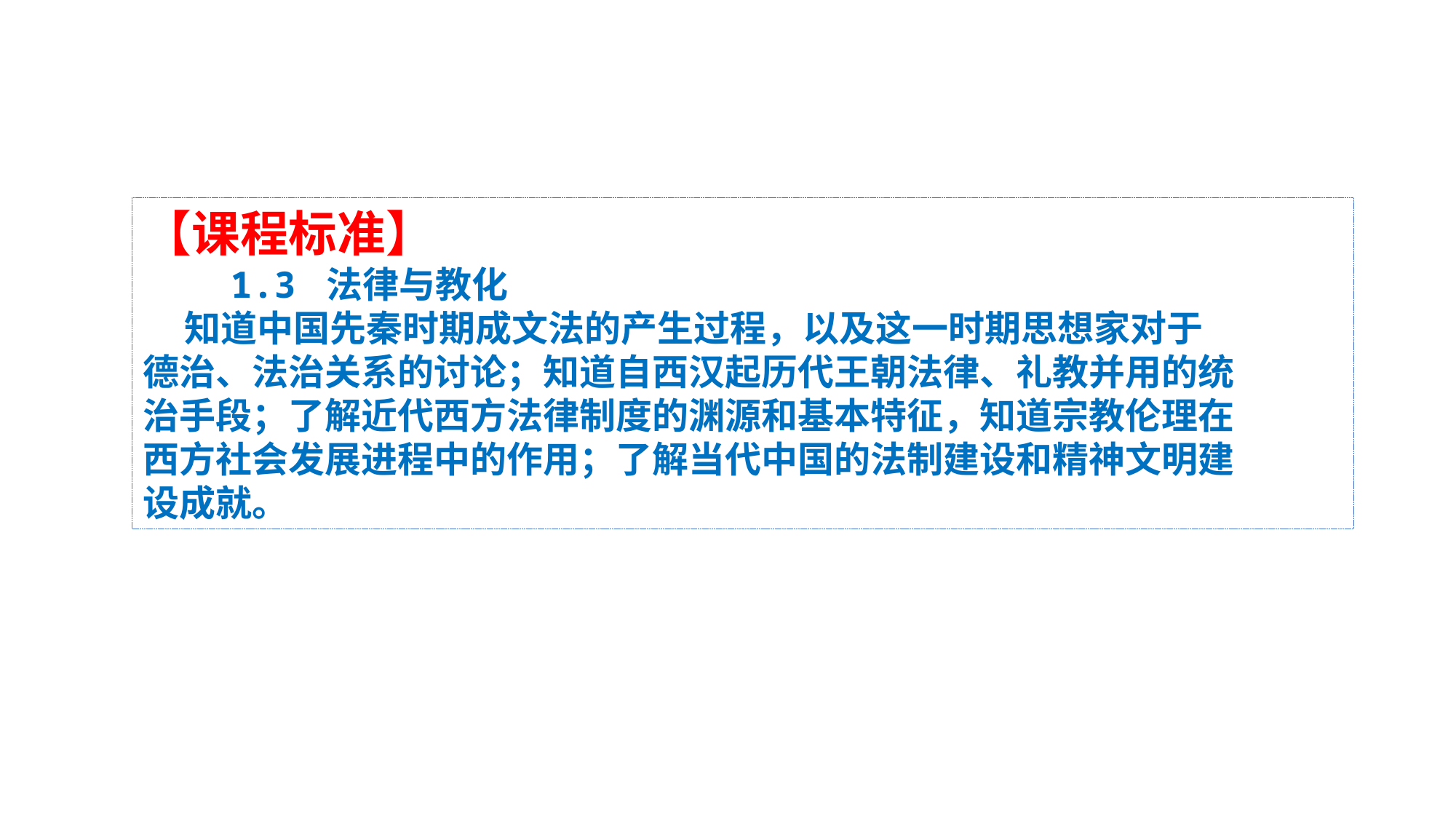

【课程标准】
    1.3 法律与教化
    知道中国先秦时期成文法的产生过程，以及这一时期思想家对于
德治、法治关系的讨论；知道自西汉起历代王朝法律、礼教并用的统
治手段；了解近代西方法律制度的渊源和基本特征，知道宗教伦理在
西方社会发展进程中的作用；了解当代中国的法制建设和精神文明建
设成就。